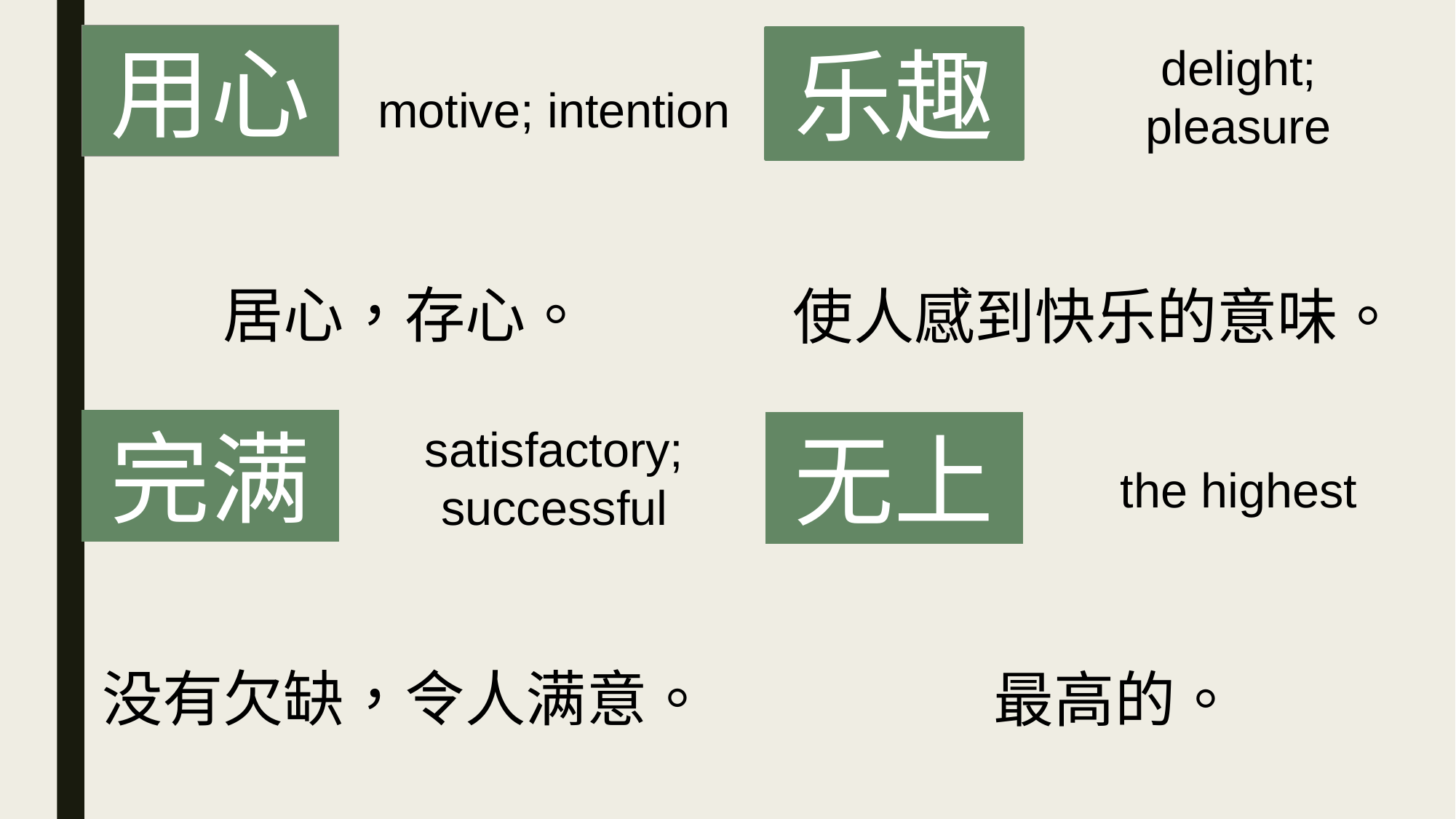

用心
乐趣
delight;
pleasure
motive; intention
居心，存心。
使人感到快乐的意味。
完满
无上
satisfactory;
successful
the highest
没有欠缺，令人满意。
最高的。